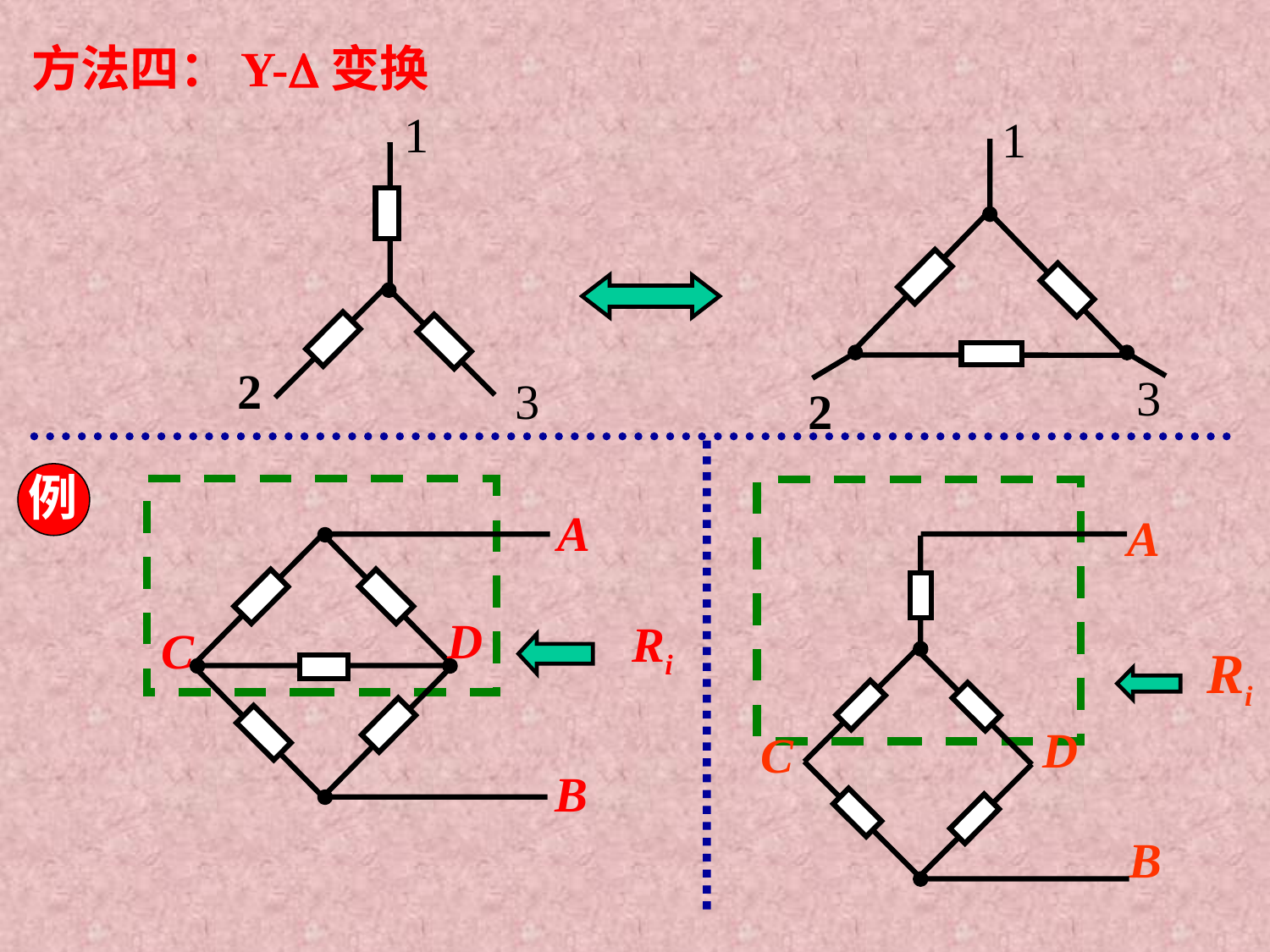

方法四：Y-Δ变换
1

2
3
1

3
2

例

A

D
Ri
C

B

A

D
C
Ri

B